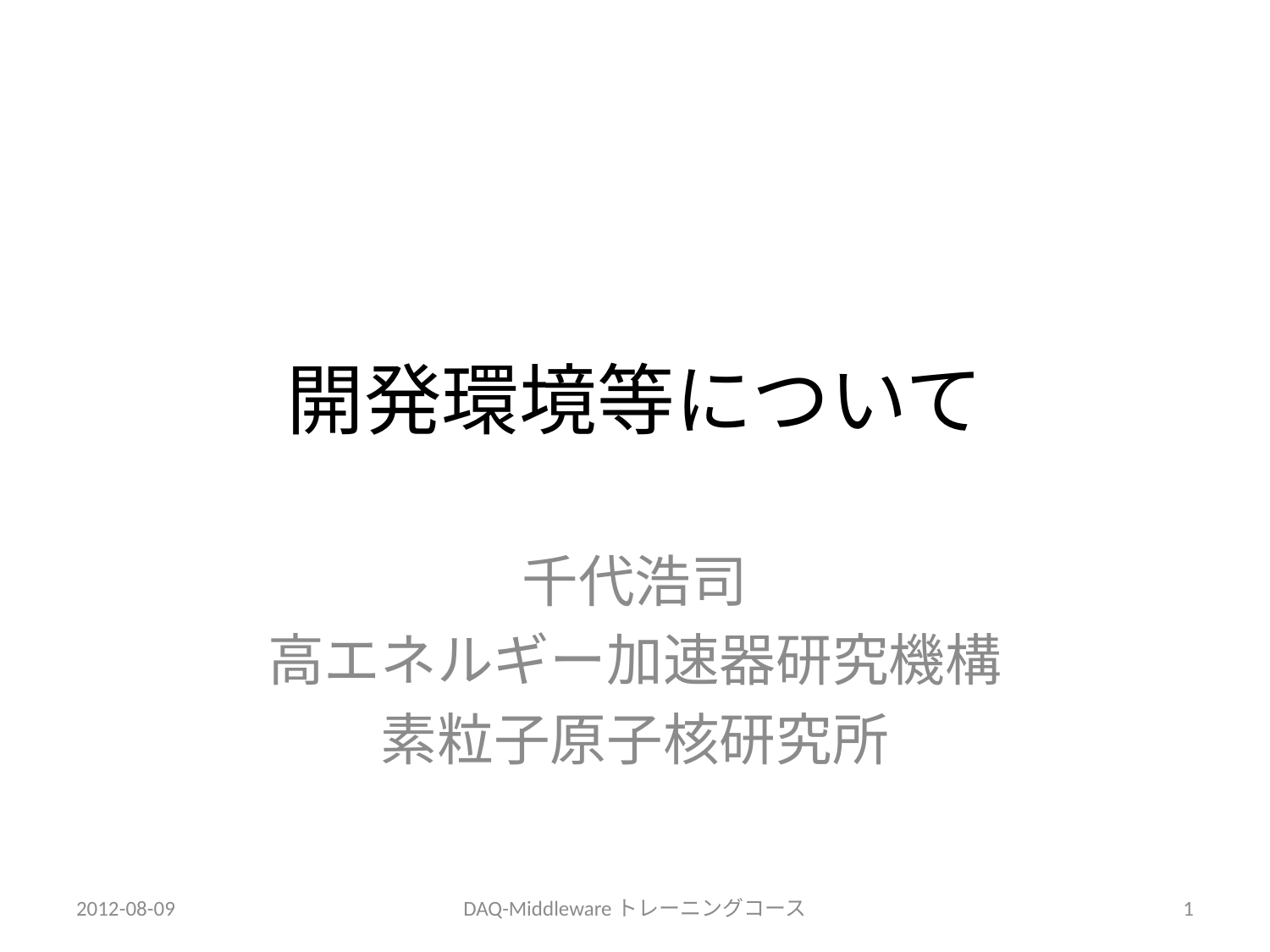

# 開発環境等について
千代浩司
高エネルギー加速器研究機構
素粒子原子核研究所
2012-08-09
DAQ-Middlewareトレーニングコース
1